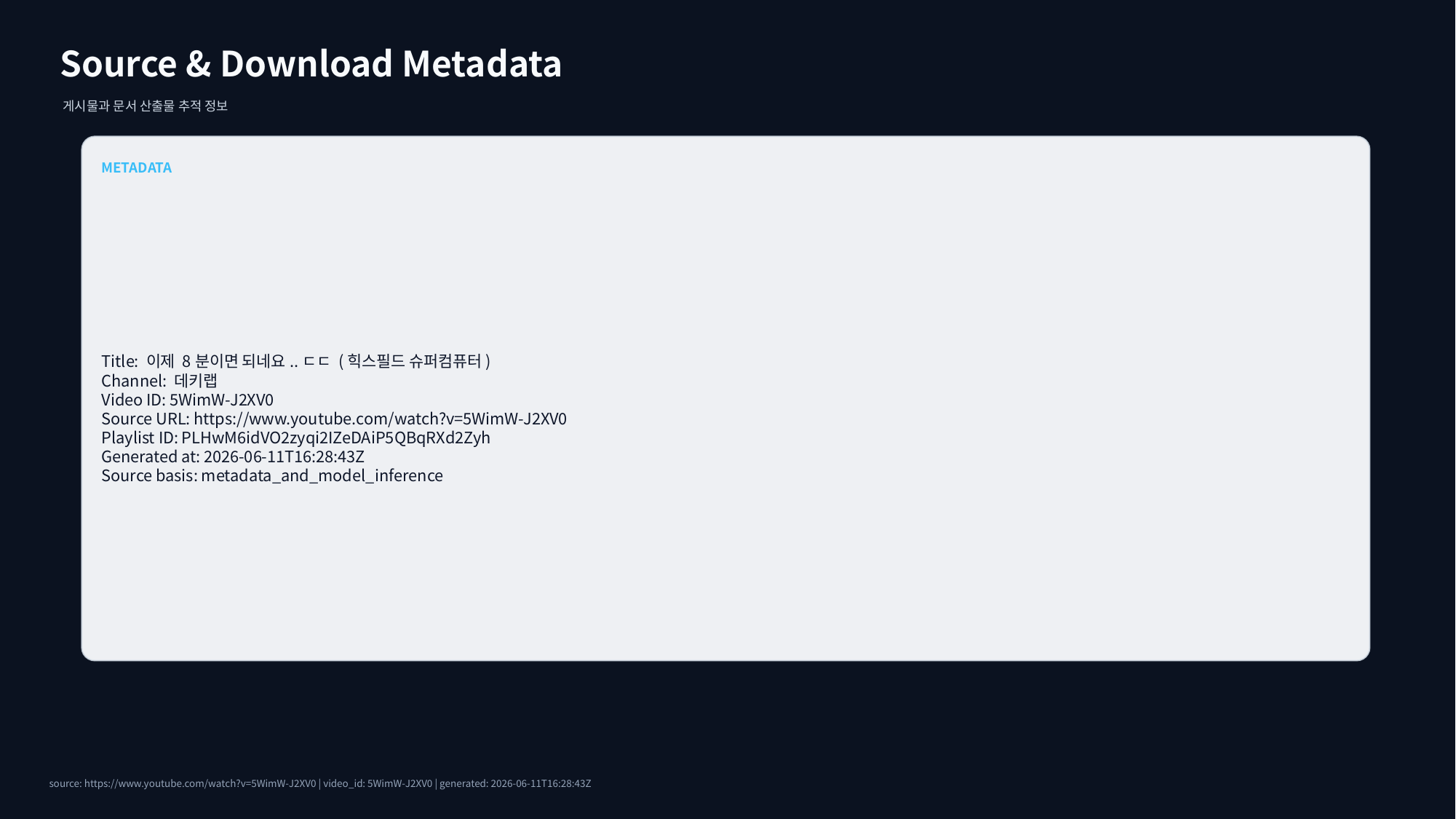

Source & Download Metadata
게시물과 문서 산출물 추적 정보

METADATA
Title: 이제 8분이면 되네요..ㄷㄷ (힉스필드 슈퍼컴퓨터)
Channel: 데키랩
Video ID: 5WimW-J2XV0
Source URL: https://www.youtube.com/watch?v=5WimW-J2XV0
Playlist ID: PLHwM6idVO2zyqi2IZeDAiP5QBqRXd2Zyh
Generated at: 2026-06-11T16:28:43Z
Source basis: metadata_and_model_inference
source: https://www.youtube.com/watch?v=5WimW-J2XV0 | video_id: 5WimW-J2XV0 | generated: 2026-06-11T16:28:43Z